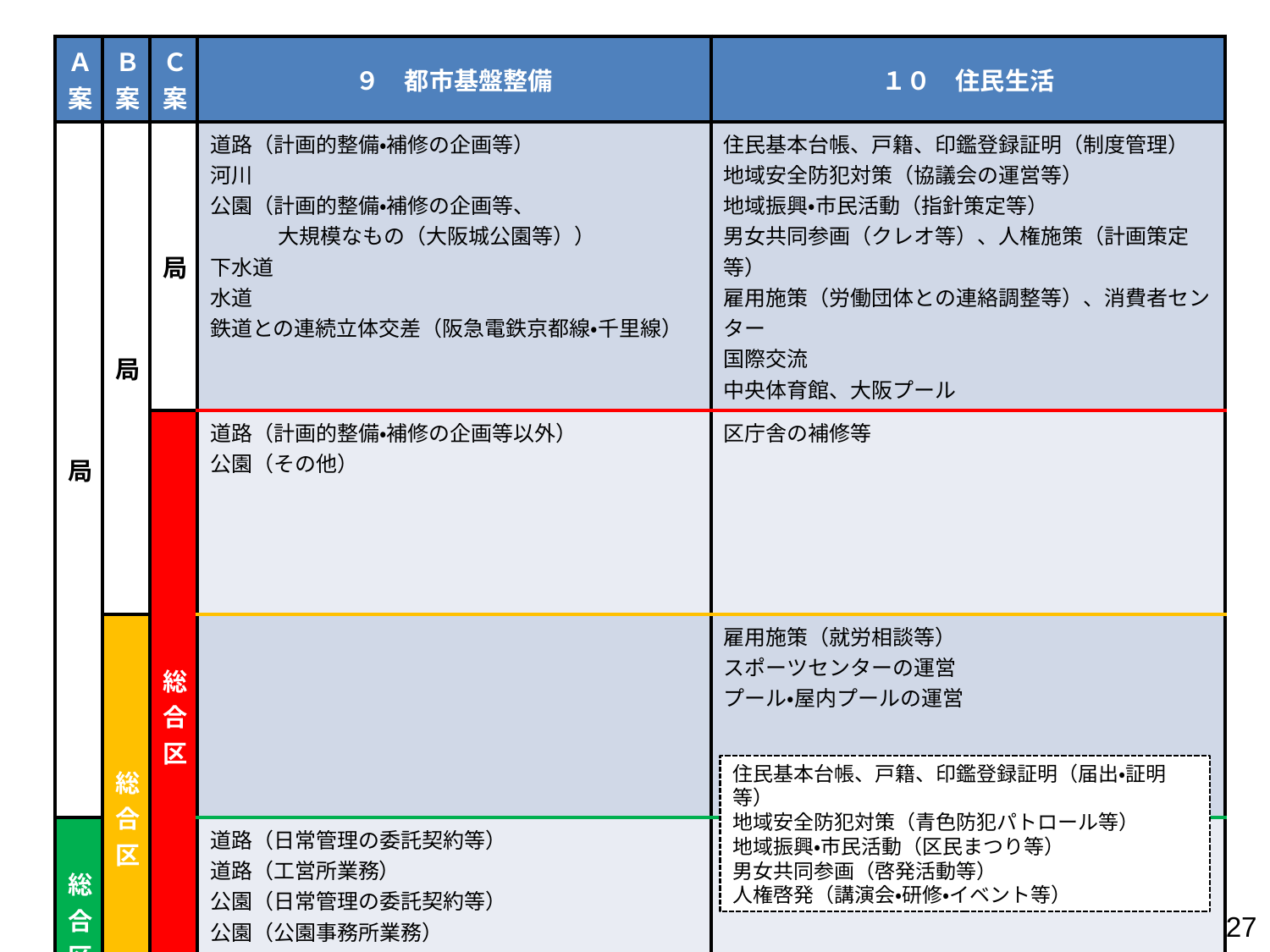

| Ａ案 | Ｂ案 | Ｃ案 | ９　都市基盤整備 | １０　住民生活 |
| --- | --- | --- | --- | --- |
| 局 | 局 | 局 | 道路（計画的整備・補修の企画等） 河川 公園（計画的整備・補修の企画等、 　　　 大規模なもの（大阪城公園等）） 下水道 水道 鉄道との連続立体交差（阪急電鉄京都線・千里線） | 住民基本台帳、戸籍、印鑑登録証明（制度管理） 地域安全防犯対策（協議会の運営等） 地域振興・市民活動（指針策定等） 男女共同参画（クレオ等）、人権施策（計画策定等） 雇用施策（労働団体との連絡調整等）、消費者センター 国際交流 中央体育館、大阪プール |
|  |  | 総合区 | 道路（計画的整備・補修の企画等以外） 公園（その他） | 区庁舎の補修等 |
|  | 総合区 |  |  | 雇用施策（就労相談等） スポーツセンターの運営 プール・屋内プールの運営 |
| 総合区 |  |  | 道路（日常管理の委託契約等） 道路（工営所業務） 公園（日常管理の委託契約等） 公園（公園事務所業務） |  |
住民基本台帳、戸籍、印鑑登録証明（届出・証明等）
地域安全防犯対策（青色防犯パトロール等）
地域振興・市民活動（区民まつり等）
男女共同参画（啓発活動等）
人権啓発（講演会・研修・イベント等）
27